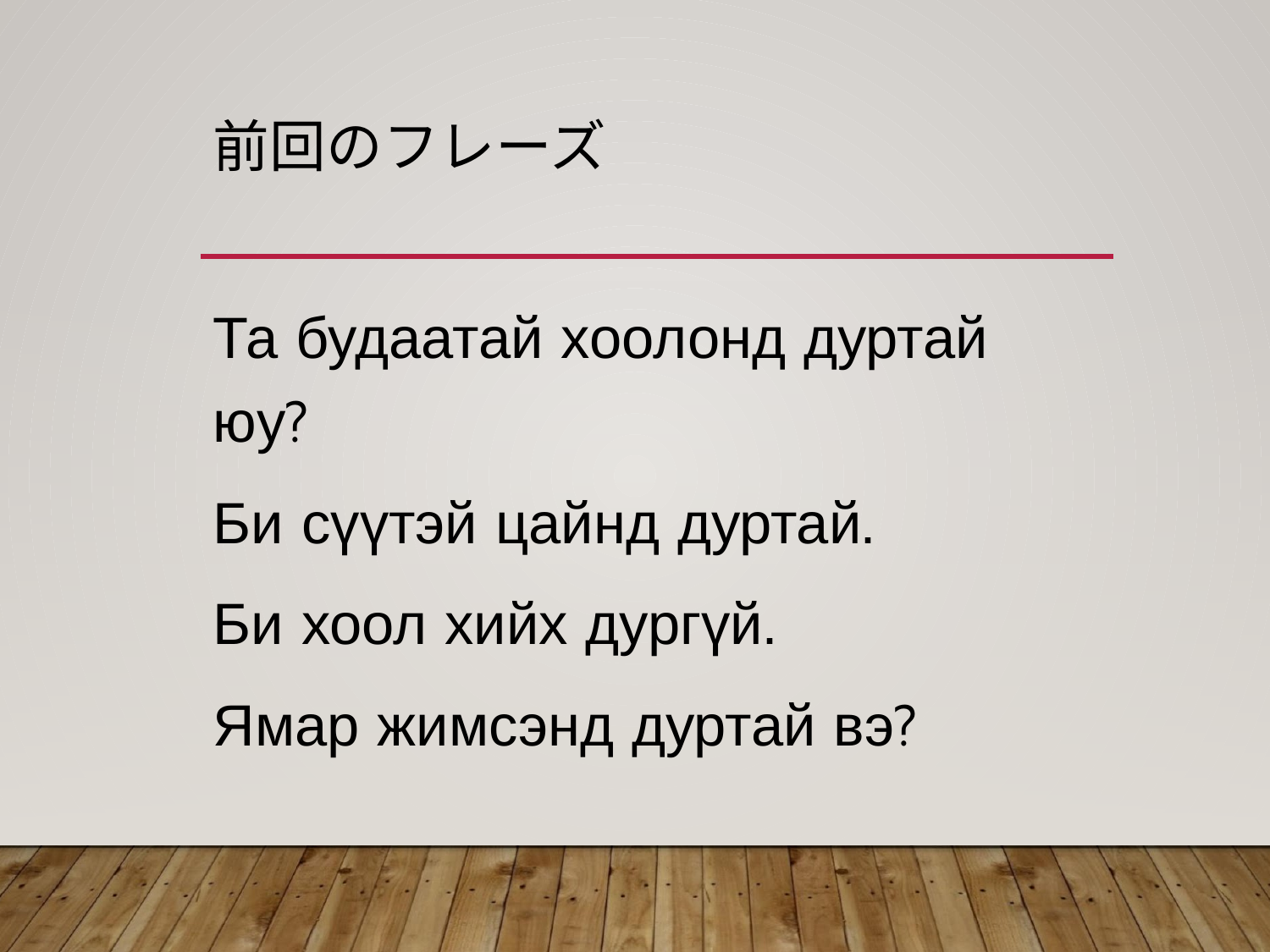

# 前回のフレーズ

Та будаатай хоолонд дуртай юу?
Би сүүтэй цайнд дуртай.
Би хоол хийх дургүй.
Ямар жимсэнд дуртай вэ?